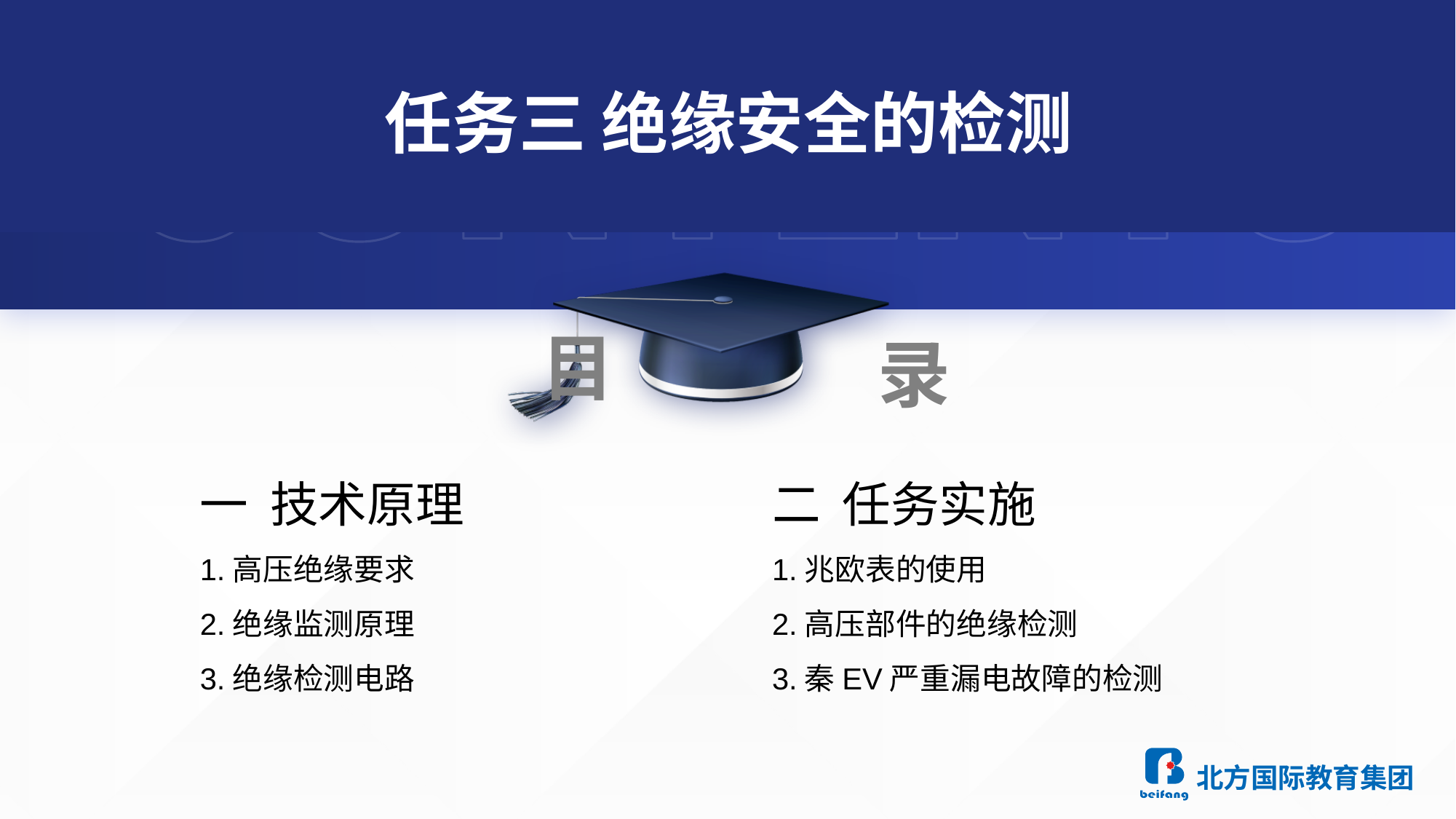

# 任务三 绝缘安全的检测
一  技术原理
1.高压绝缘要求
2.绝缘监测原理
3.绝缘检测电路

二  任务实施
1.兆欧表的使用
2.高压部件的绝缘检测
3.秦EV严重漏电故障的检测